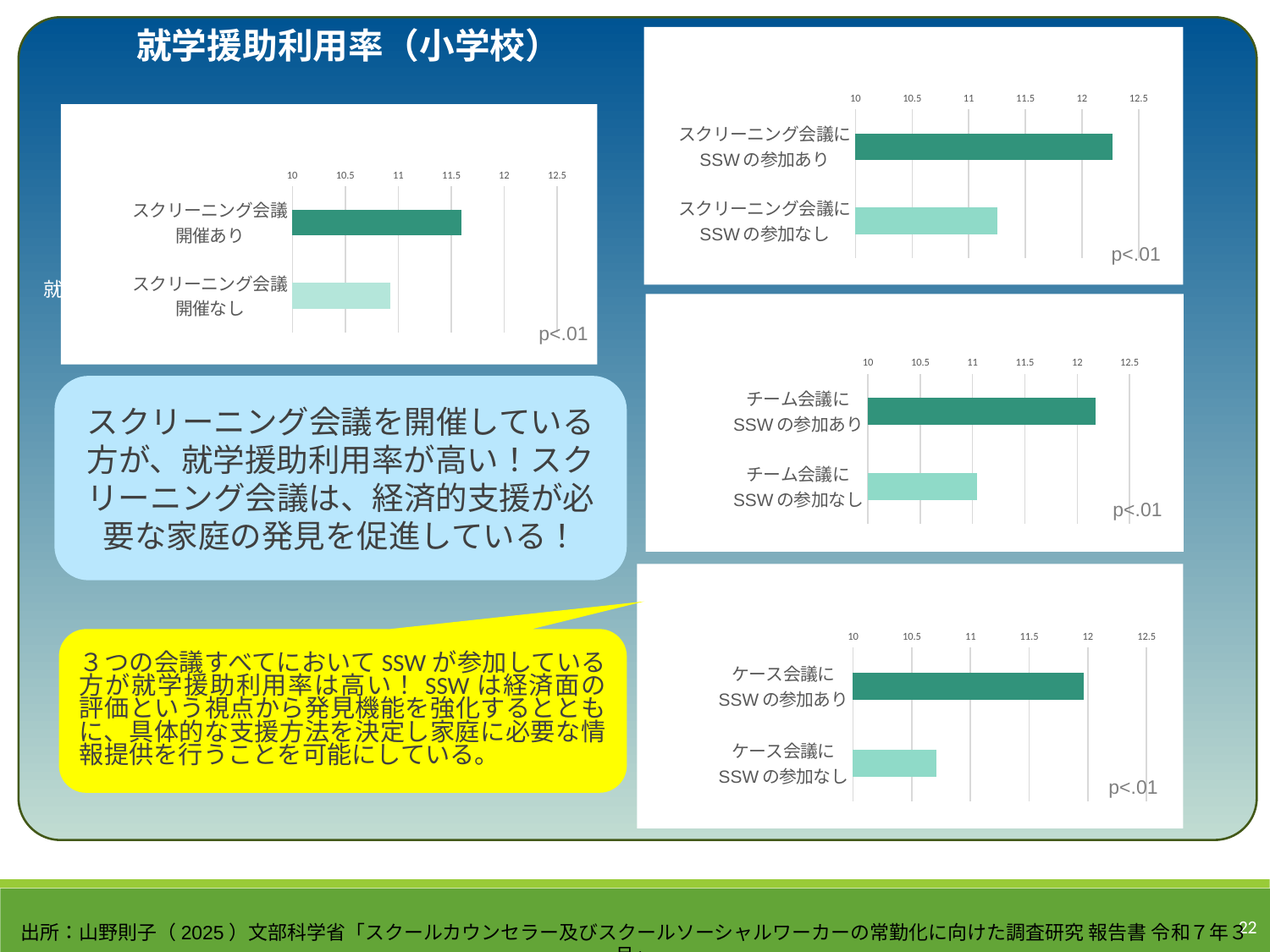

就学援助利用率（小学校）

### Chart

| Category | 就学援助利用率** |
|---|---|
| スクリーニング会議に
SSWの参加あり | 12.2731 |
| スクリーニング会議に
SSWの参加なし | 11.2516 |

### Chart

| Category | 就学援助利用率** |
|---|---|
| スクリーニング会議
開催あり | 11.5984 |
| スクリーニング会議
開催なし | 10.929 |
p<.01
p<.01

### Chart

| Category | 就学援助利用率** |
|---|---|
| チーム会議に
SSWの参加あり | 12.1718 |
| チーム会議に
SSWの参加なし | 11.0453 |
スクリーニング会議を開催している方が、就学援助利用率が高い！スクリーニング会議は、経済的支援が必要な家庭の発見を促進している！
p<.01

### Chart

| Category | 就学援助利用率** |
|---|---|
| ケース会議に
SSWの参加あり | 11.9659 |
| ケース会議に
SSWの参加なし | 10.7119 |
３つの会議すべてにおいてSSWが参加している方が就学援助利用率は高い！SSWは経済面の評価という視点から発見機能を強化するとともに、具体的な支援方法を決定し家庭に必要な情報提供を行うことを可能にしている。
p<.01
就学援助利用率（小学校）
22
出所：山野則子（2025）文部科学省「スクールカウンセラー及びスクールソーシャルワーカーの常勤化に向けた調査研究 報告書 令和７年３月」